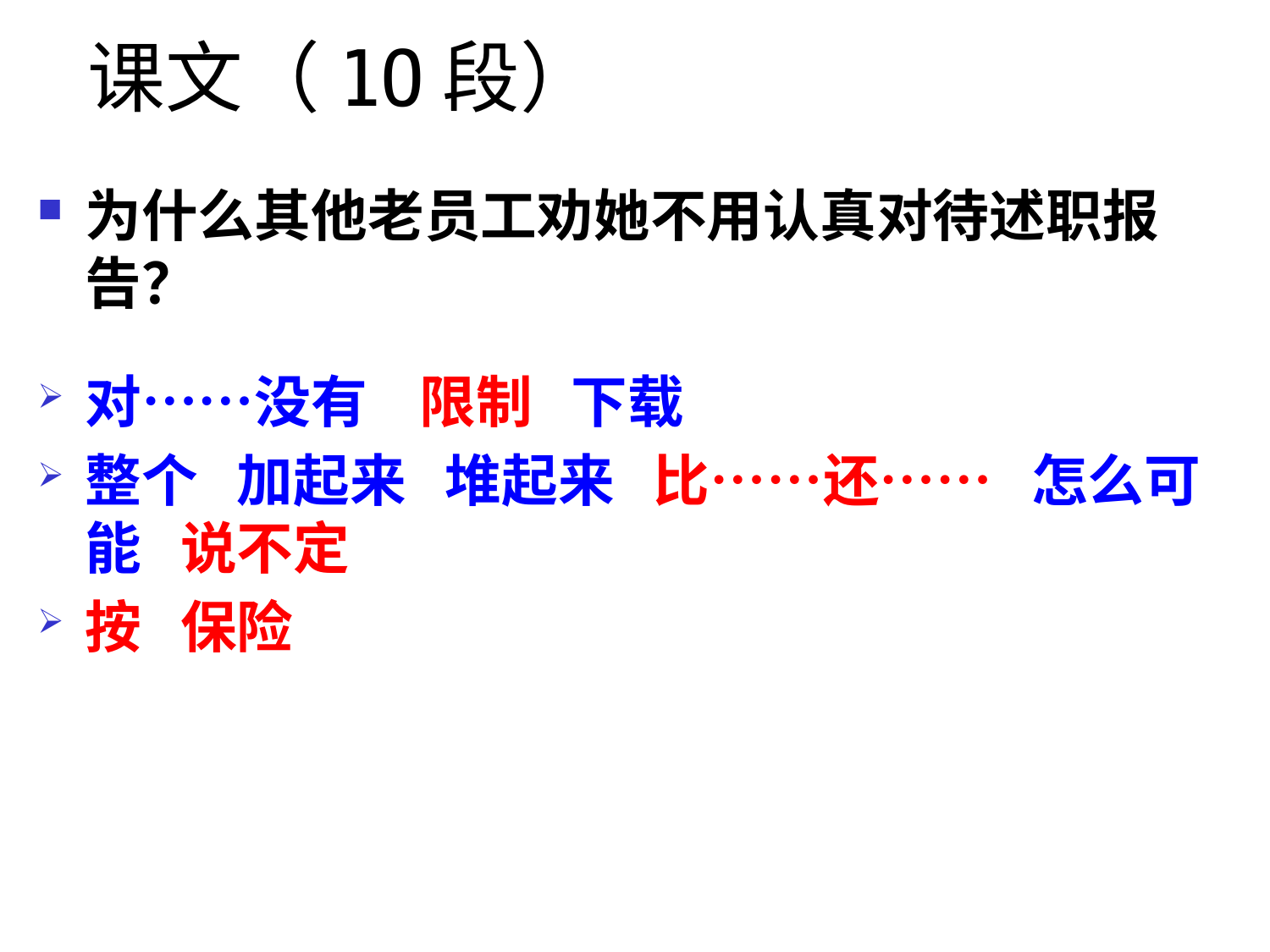

# 课文（10段）
为什么其他老员工劝她不用认真对待述职报告？

对……没有    限制   下载
整个   加起来   堆起来   比……还……   怎么可能   说不定
按   保险